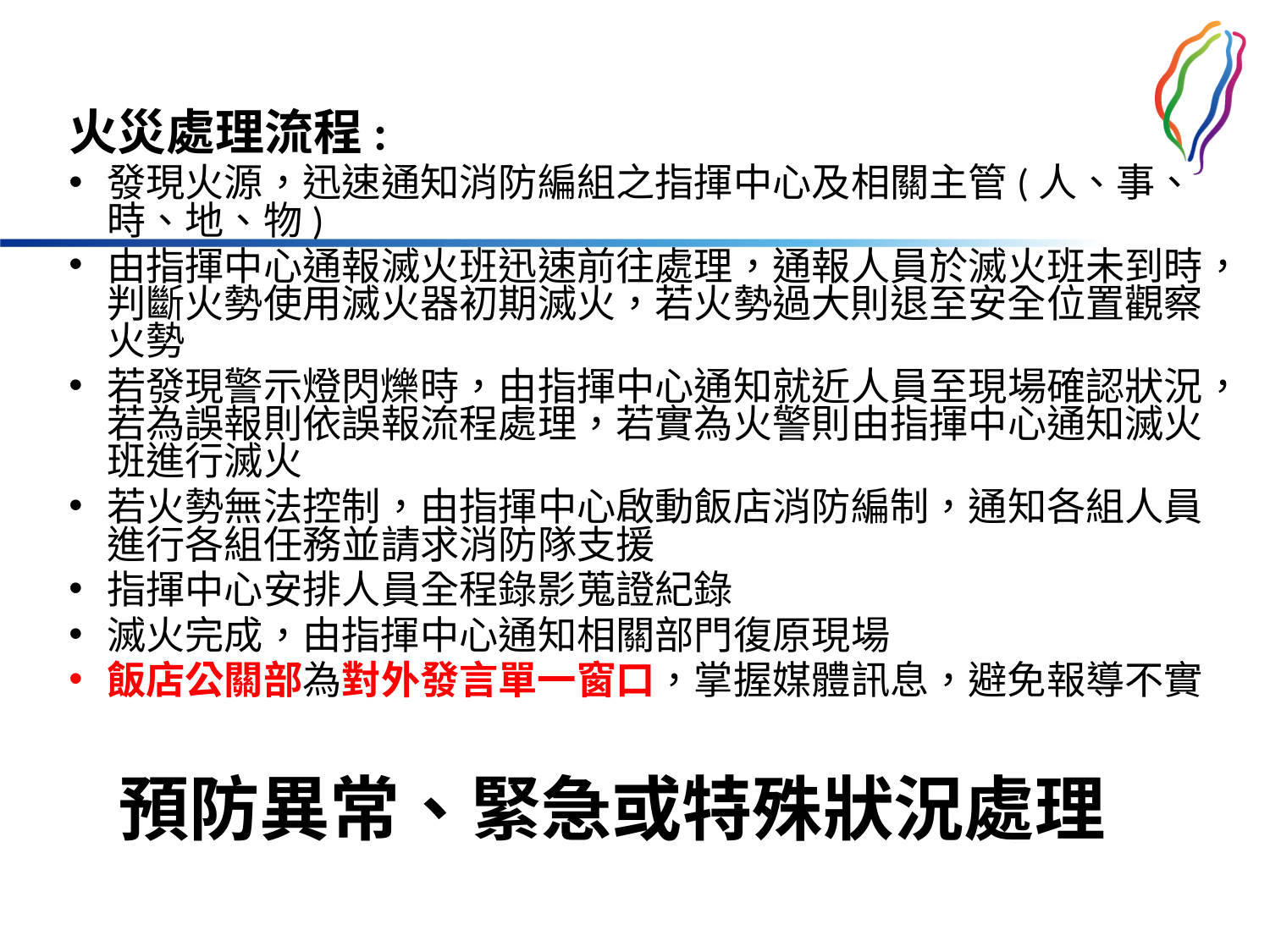

火災處理流程:
發現火源，迅速通知消防編組之指揮中心及相關主管(人、事、時、地、物)
由指揮中心通報滅火班迅速前往處理，通報人員於滅火班未到時，判斷火勢使用滅火器初期滅火，若火勢過大則退至安全位置觀察火勢
若發現警示燈閃爍時，由指揮中心通知就近人員至現場確認狀況，若為誤報則依誤報流程處理，若實為火警則由指揮中心通知滅火班進行滅火
若火勢無法控制，由指揮中心啟動飯店消防編制，通知各組人員進行各組任務並請求消防隊支援
指揮中心安排人員全程錄影蒐證紀錄
滅火完成，由指揮中心通知相關部門復原現場
飯店公關部為對外發言單一窗口，掌握媒體訊息，避免報導不實
# 預防異常、緊急或特殊狀況處理